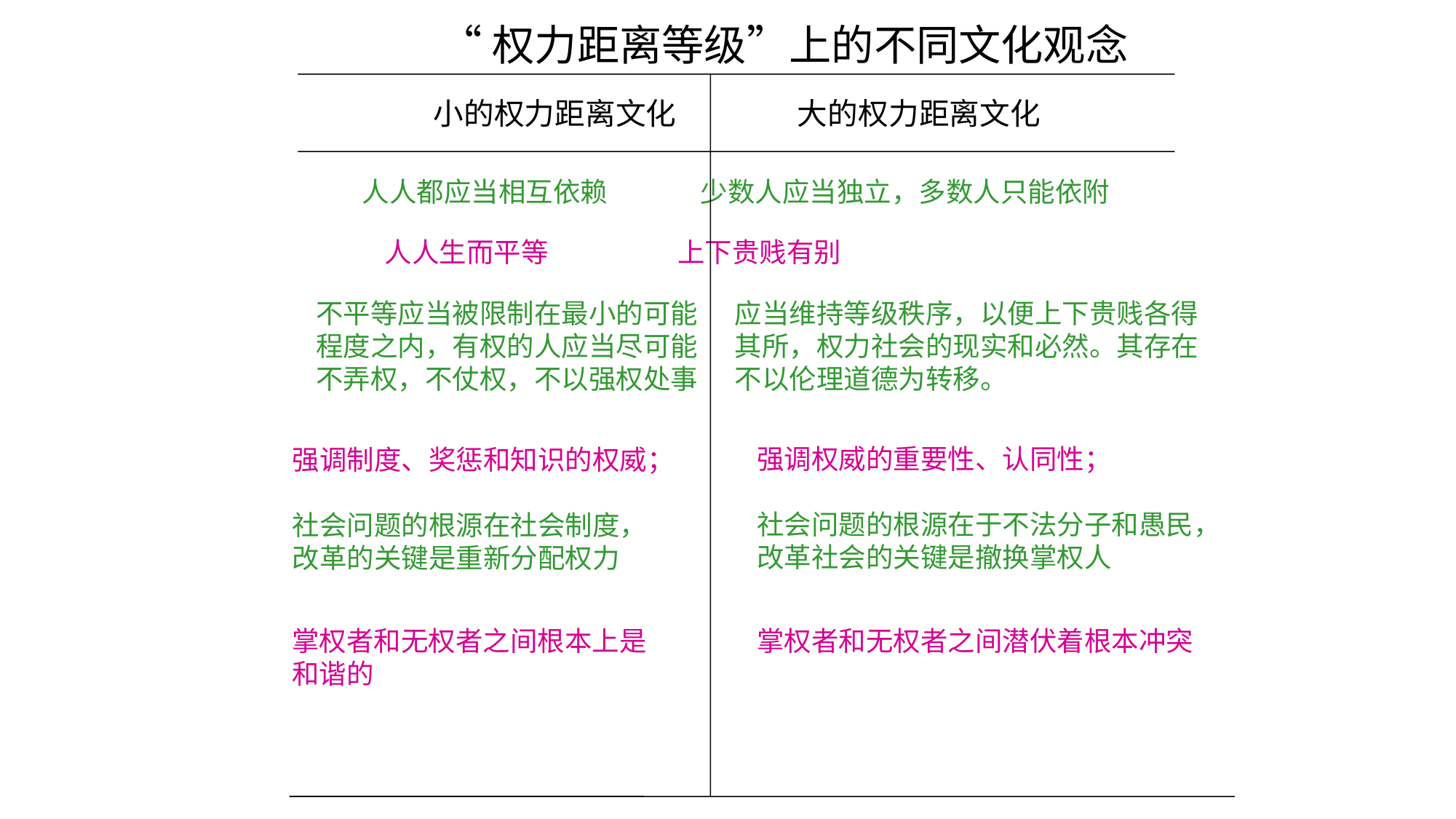

“权力距离等级”上的不同文化观念

小的权力距离文化                  大的权力距离文化

人人都应当相互依赖               少数人应当独立，多数人只能依附
人人生而平等                     上下贵贱有别
不平等应当被限制在最小的可能      应当维持等级秩序，以便上下贵贱各得
程度之内，有权的人应当尽可能      其所，权力社会的现实和必然。其存在
不弄权，不仗权，不以强权处事      不以伦理道德为转移。
强调权威的重要性、认同性；

社会问题的根源在于不法分子和愚民，
改革社会的关键是撤换掌权人
强调制度、奖惩和知识的权威；

社会问题的根源在社会制度，
改革的关键是重新分配权力
掌权者和无权者之间根本上是
和谐的
　掌权者和无权者之间潜伏着根本冲突